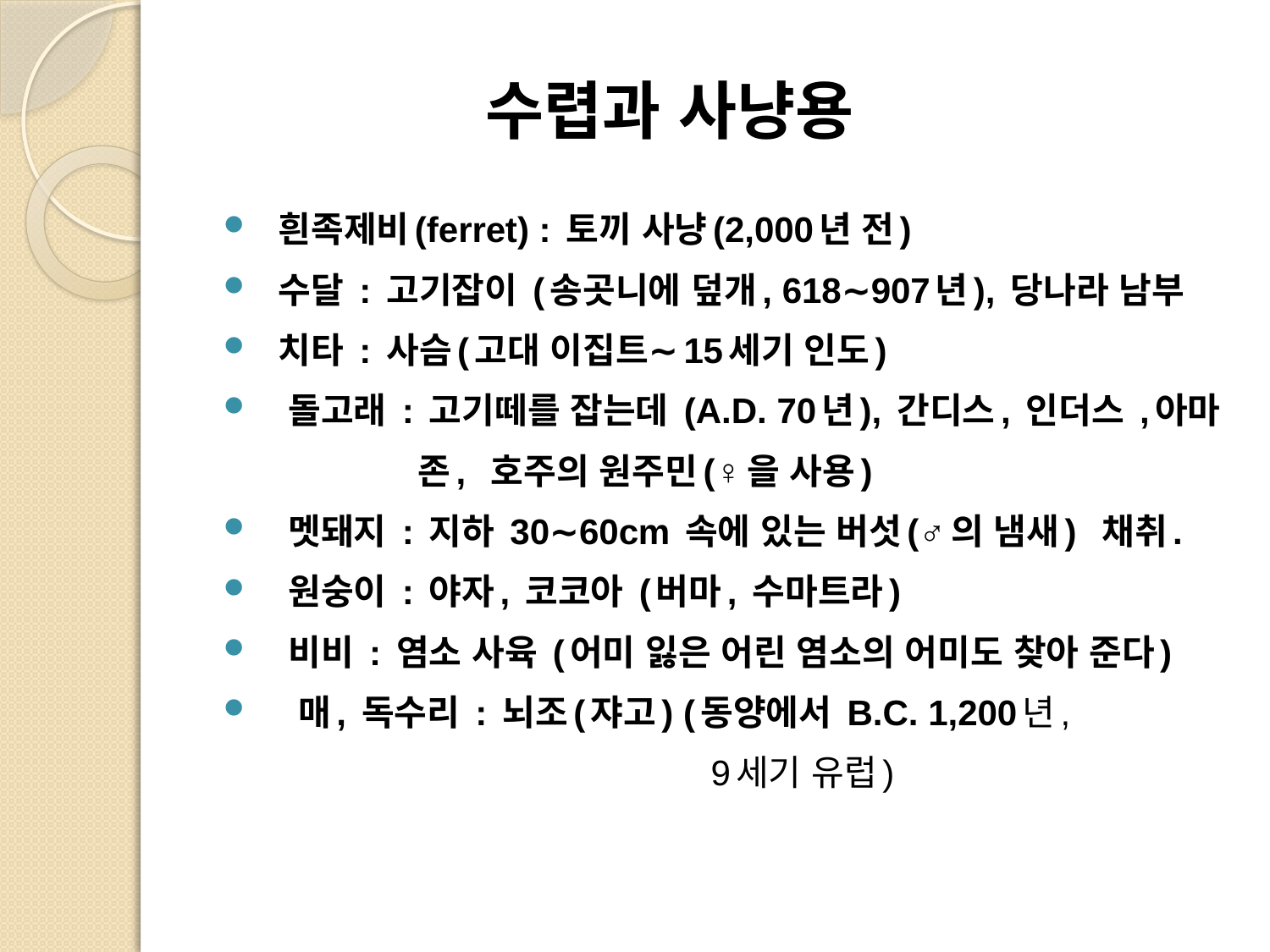

# 수렵과 사냥용
 흰족제비(ferret) : 토끼 사냥(2,000년 전)
 수달 : 고기잡이 (송곳니에 덮개, 618∼907년), 당나라 남부
 치타 : 사슴(고대 이집트∼15세기 인도)
  돌고래 : 고기떼를 잡는데 (A.D. 70년), 간디스, 인더스 ,아마
                   존,  호주의 원주민(♀을 사용)
  멧돼지 : 지하 30∼60cm 속에 있는 버섯(♂의 냄새)  채취.
  원숭이 : 야자, 코코아 (버마, 수마트라)
  비비 : 염소 사육 (어미 잃은 어린 염소의 어미도 찾아 준다)
   매, 독수리 : 뇌조(쟈고) (동양에서 B.C. 1,200년,
                                                 9세기 유럽)